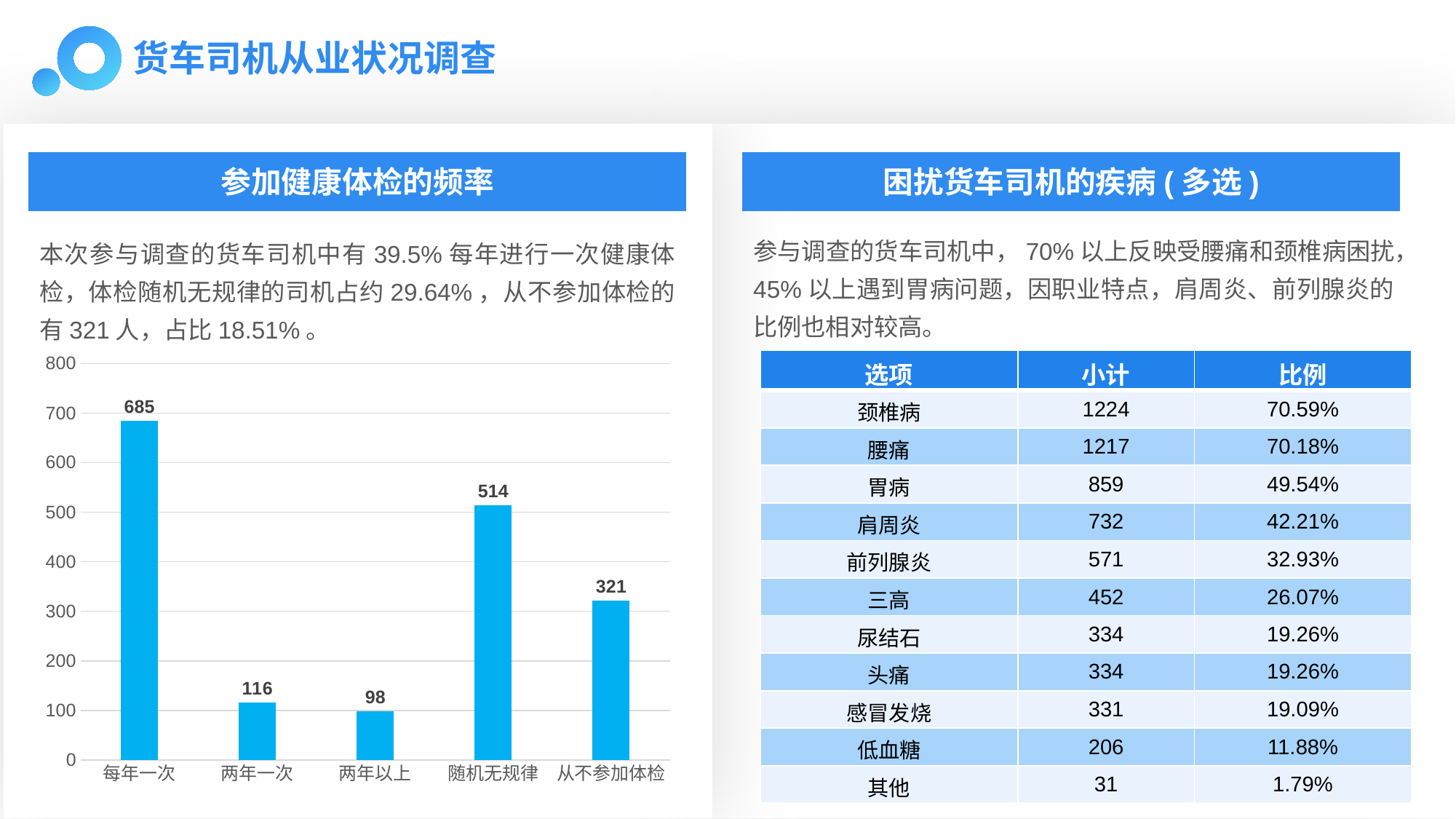

货车司机从业状况调查

参加健康体检的频率

困扰货车司机的疾病(多选)
参与调查的货车司机中，70%以上反映受腰痛和颈椎病困扰，45%以上遇到胃病问题，因职业特点，肩周炎、前列腺炎的比例也相对较高。
本次参与调查的货车司机中有39.5%每年进行一次健康体检，体检随机无规律的司机占约29.64%，从不参加体检的有321人，占比18.51%。

### Chart

| Category |  |
|---|---|
| 每年一次 | 685.0 |
| 两年一次 | 116.0 |
| 两年以上 | 98.0 |
| 随机无规律 | 514.0 |
| 从不参加体检 | 321.0 |
| 选项 | 小计 | 比例 |
| --- | --- | --- |
| 颈椎病 | 1224 | 70.59% |
| 腰痛 | 1217 | 70.18% |
| 胃病 | 859 | 49.54% |
| 肩周炎 | 732 | 42.21% |
| 前列腺炎 | 571 | 32.93% |
| 三高 | 452 | 26.07% |
| 尿结石 | 334 | 19.26% |
| 头痛 | 334 | 19.26% |
| 感冒发烧 | 331 | 19.09% |
| 低血糖 | 206 | 11.88% |
| 其他 | 31 | 1.79% |